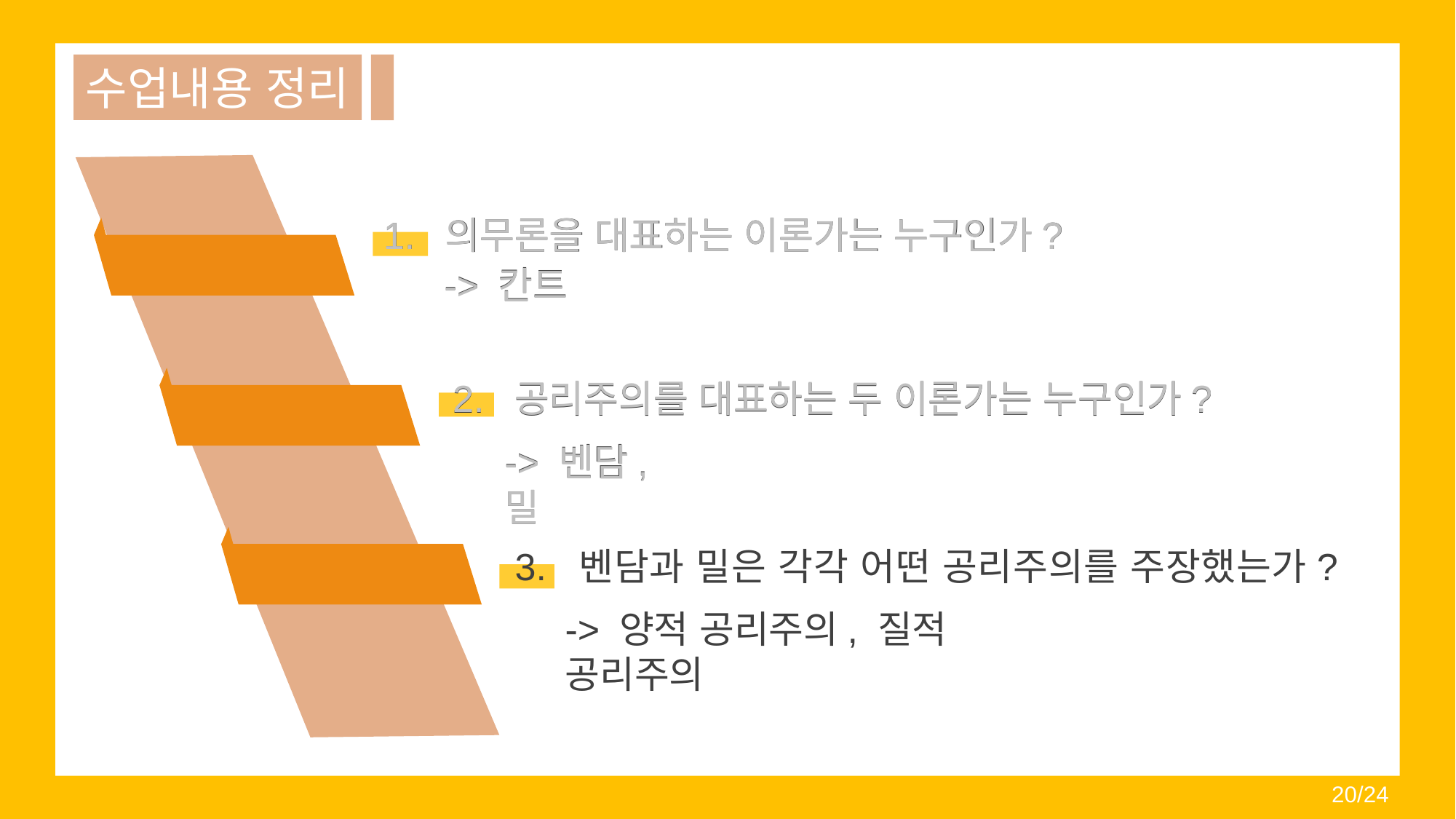

수업내용 정리

1.  의무론을 대표하는 이론가는 누구인가?
1.  의무론을 대표하는 이론가는 누구인가?

-> 칸트
-> 칸트
89

2.  공리주의를 대표하는 두 이론가는 누구인가?
2.  공리주의를 대표하는 두 이론가는 누구인가?

-> 벤담, 밀
-> 벤담, 밀

3.  벤담과 밀은 각각 어떤 공리주의를 주장했는가?

33.7
-> 양적 공리주의, 질적 공리주의
20/24